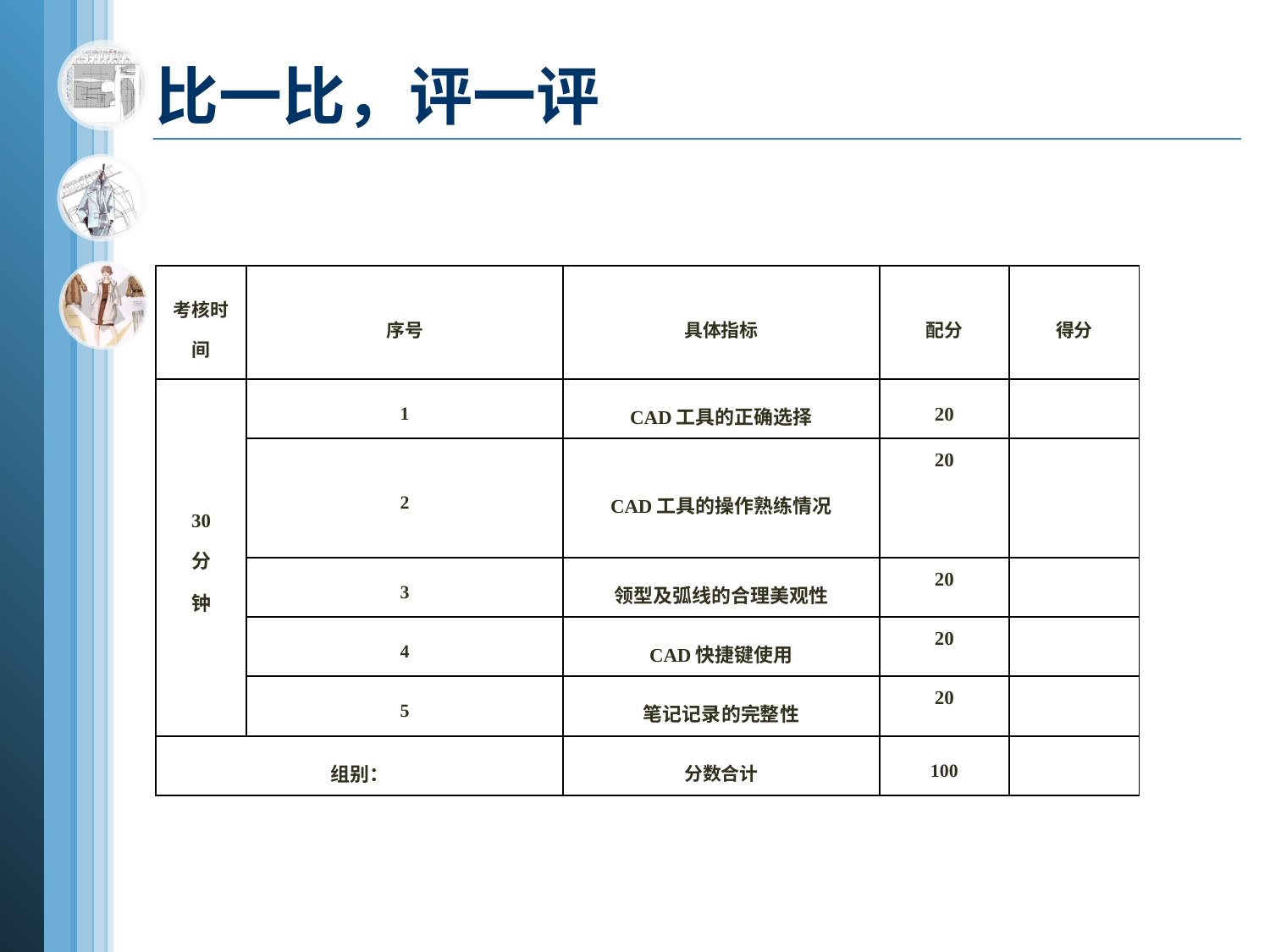

# 比一比，评一评
| 考核时间 | 序号 | 具体指标 | 配分 | 得分 |
| --- | --- | --- | --- | --- |
| 30 分 钟 | 1 | CAD工具的正确选择 | 20 |  |
|  | 2 | CAD工具的操作熟练情况 | 20 |  |
|  | 3 | 领型及弧线的合理美观性 | 20 |  |
|  | 4 | CAD快捷键使用 | 20 |  |
|  | 5 | 笔记记录的完整性 | 20 |  |
| 组别： |  | 分数合计 | 100 |  |